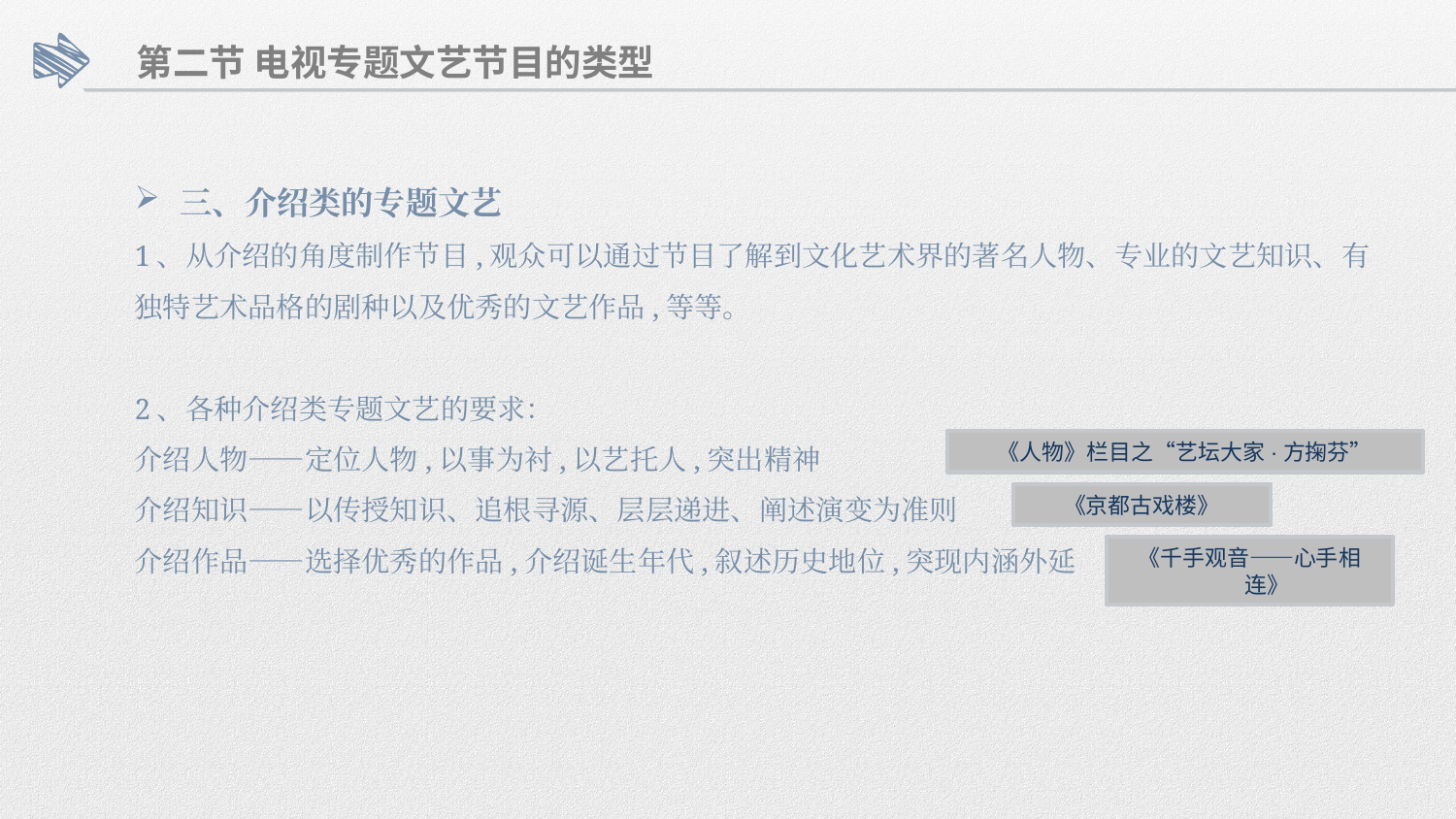

第二节 电视专题文艺节目的类型
三、介绍类的专题文艺
1、从介绍的角度制作节目,观众可以通过节目了解到文化艺术界的著名人物、专业的文艺知识、有独特艺术品格的剧种以及优秀的文艺作品,等等。

2、各种介绍类专题文艺的要求：
介绍人物——定位人物,以事为衬,以艺托人,突出精神
介绍知识——以传授知识、追根寻源、层层递进、阐述演变为准则
介绍作品——选择优秀的作品,介绍诞生年代,叙述历史地位,突现内涵外延

《人物》栏目之“艺坛大家·方掬芬”
《京都古戏楼》
《千手观音——心手相连》